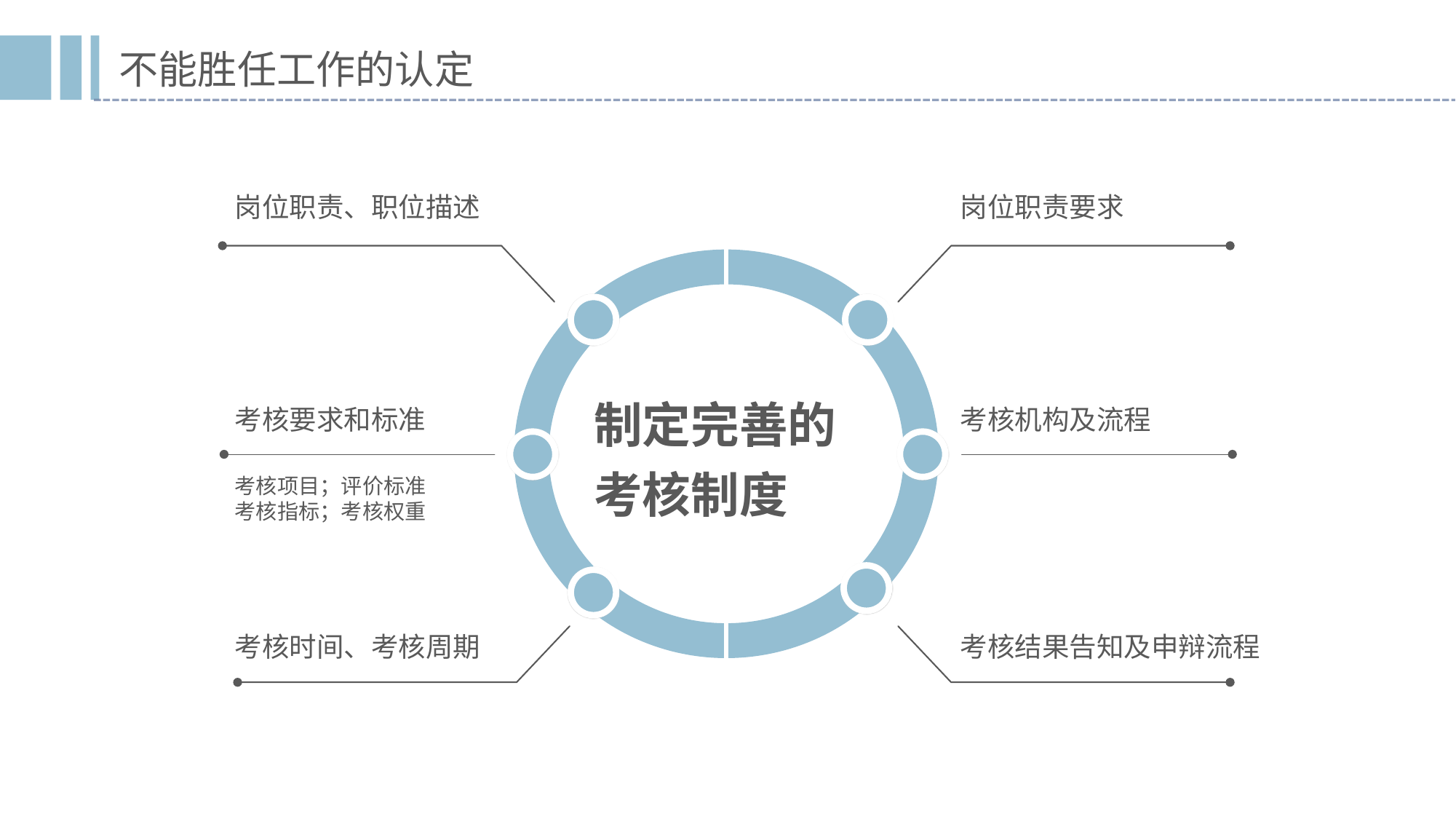

不能胜任工作的认定

岗位职责、职位描述
岗位职责要求

制定完善的考核制度
考核要求和标准
考核机构及流程
考核项目；评价标准
考核指标；考核权重
考核时间、考核周期
考核结果告知及申辩流程